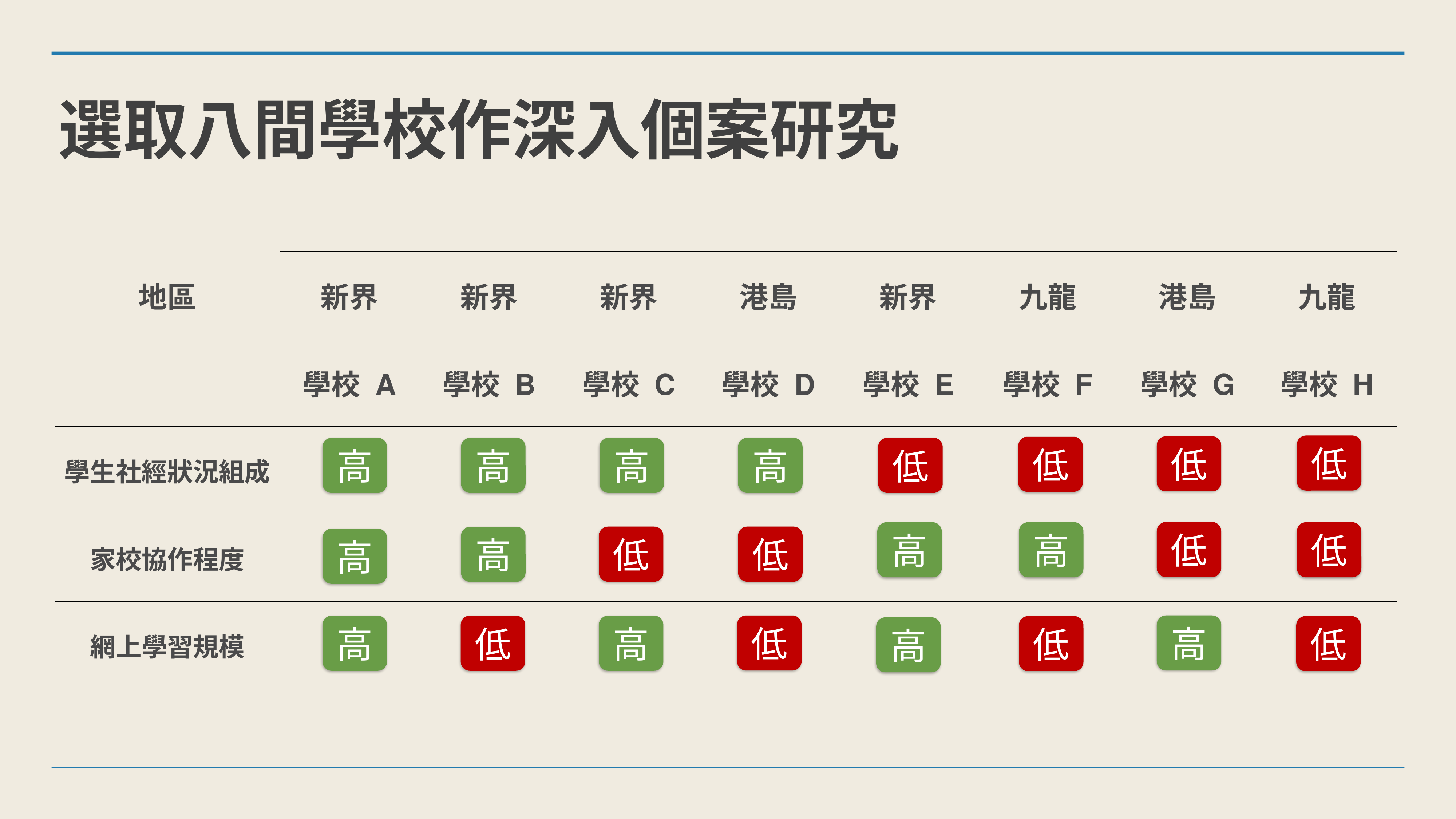

# 選取八間學校作深入個案研究
| 地區 | 新界 | 新界 | 新界 | 港島 | 新界 | 九龍 | 港島 | 九龍 |
| --- | --- | --- | --- | --- | --- | --- | --- | --- |
|  | 學校 A | 學校 B | 學校 C | 學校 D | 學校 E | 學校 F | 學校 G | 學校 H |
| 學生社經狀況組成 |  |  |  |  |  |  |  |  |
| 家校協作程度 |  |  |  |  |  |  |  |  |
| 網上學習規模 |  |  |  |  |  |  |  |  |
低
低
低
高
高
高
高
低
低
低
高
高
低
低
高
高
高
低
低
高
高
低
低
高